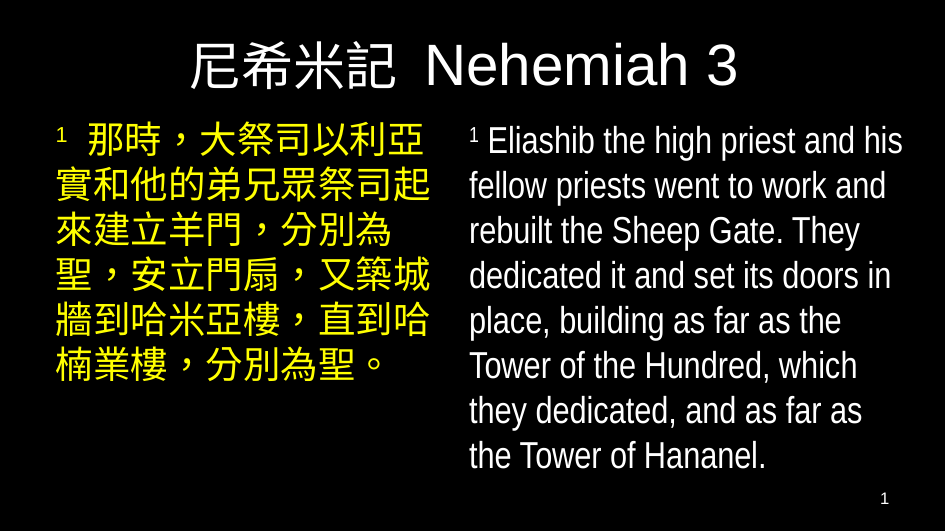

# 尼希米記 Nehemiah 3
1 那時，大祭司以利亞實和他的弟兄眾祭司起來建立羊門，分別為聖，安立門扇，又築城牆到哈米亞樓，直到哈楠業樓，分別為聖。
1 Eliashib the high priest and his fellow priests went to work and rebuilt the Sheep Gate. They dedicated it and set its doors in place, building as far as the Tower of the Hundred, which they dedicated, and as far as the Tower of Hananel.
1